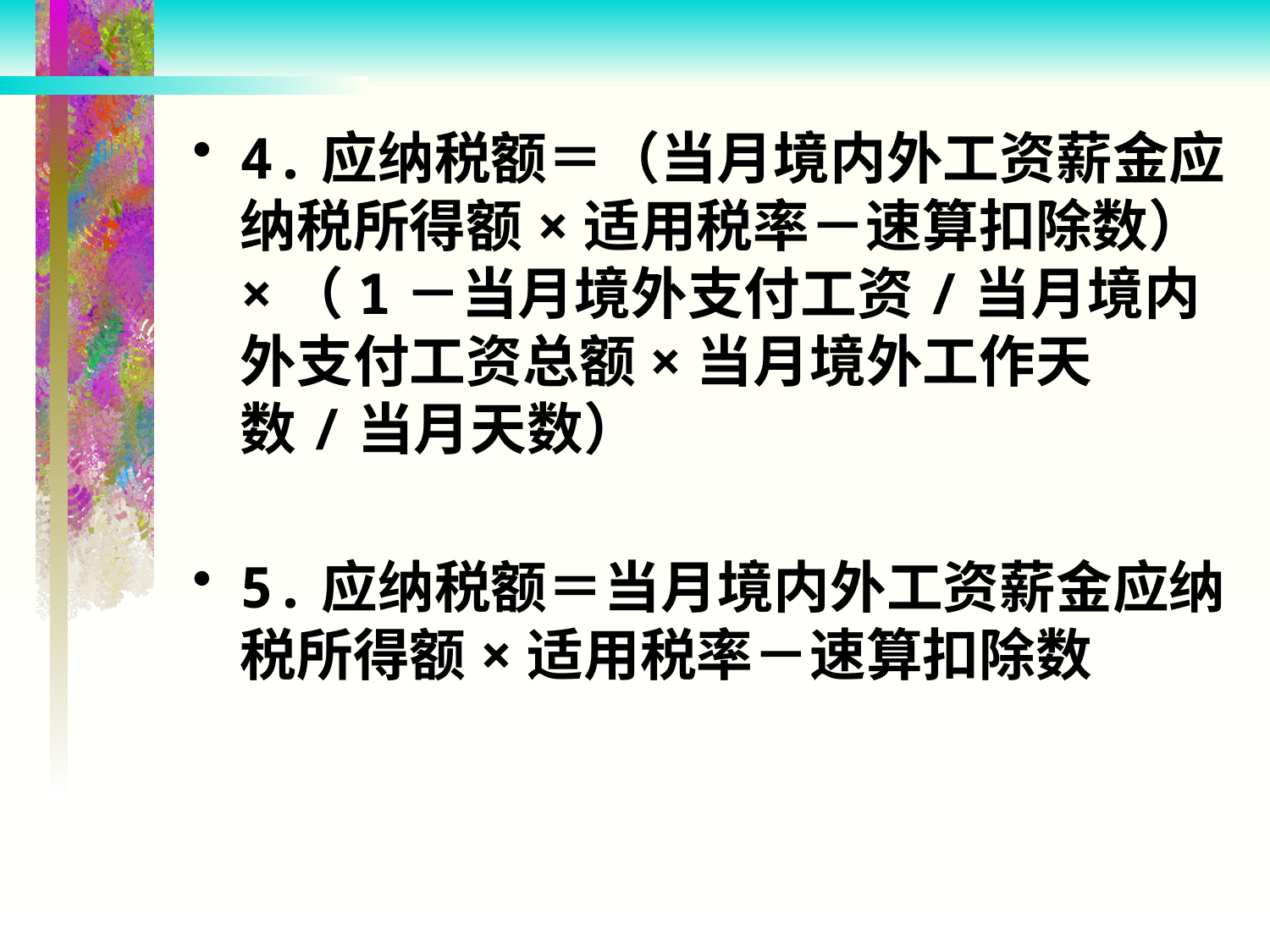

4.应纳税额＝（当月境内外工资薪金应纳税所得额×适用税率－速算扣除数）×（1－当月境外支付工资/当月境内外支付工资总额×当月境外工作天数/当月天数）

5.应纳税额＝当月境内外工资薪金应纳税所得额×适用税率－速算扣除数